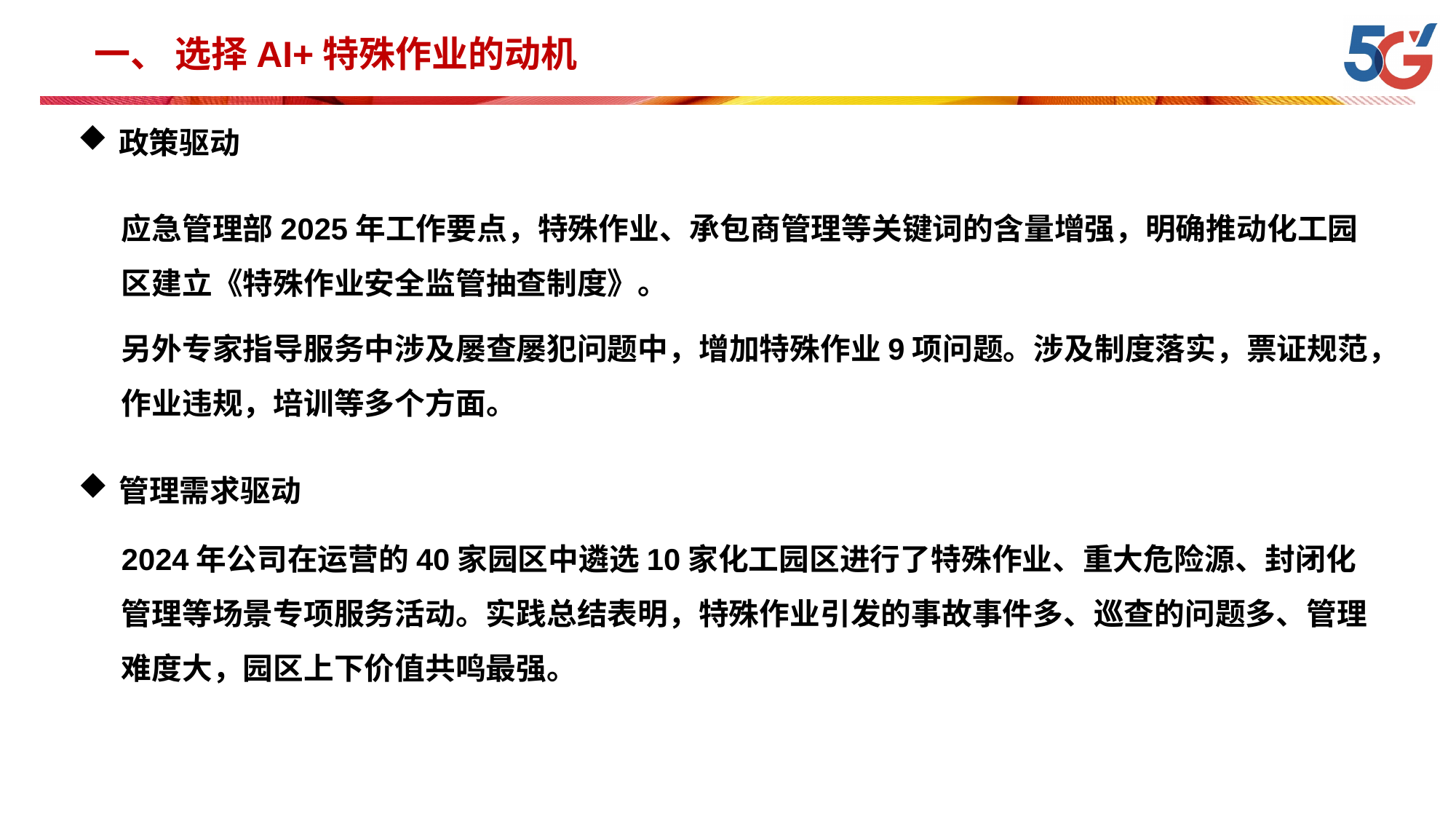

一、 选择AI+特殊作业的动机
政策驱动
应急管理部2025年工作要点，特殊作业、承包商管理等关键词的含量增强，明确推动化工园区建立《特殊作业安全监管抽查制度》。
另外专家指导服务中涉及屡查屡犯问题中，增加特殊作业9项问题。涉及制度落实，票证规范，作业违规，培训等多个方面。
管理需求驱动
2024年公司在运营的40家园区中遴选10家化工园区进行了特殊作业、重大危险源、封闭化管理等场景专项服务活动。实践总结表明，特殊作业引发的事故事件多、巡查的问题多、管理难度大，园区上下价值共鸣最强。